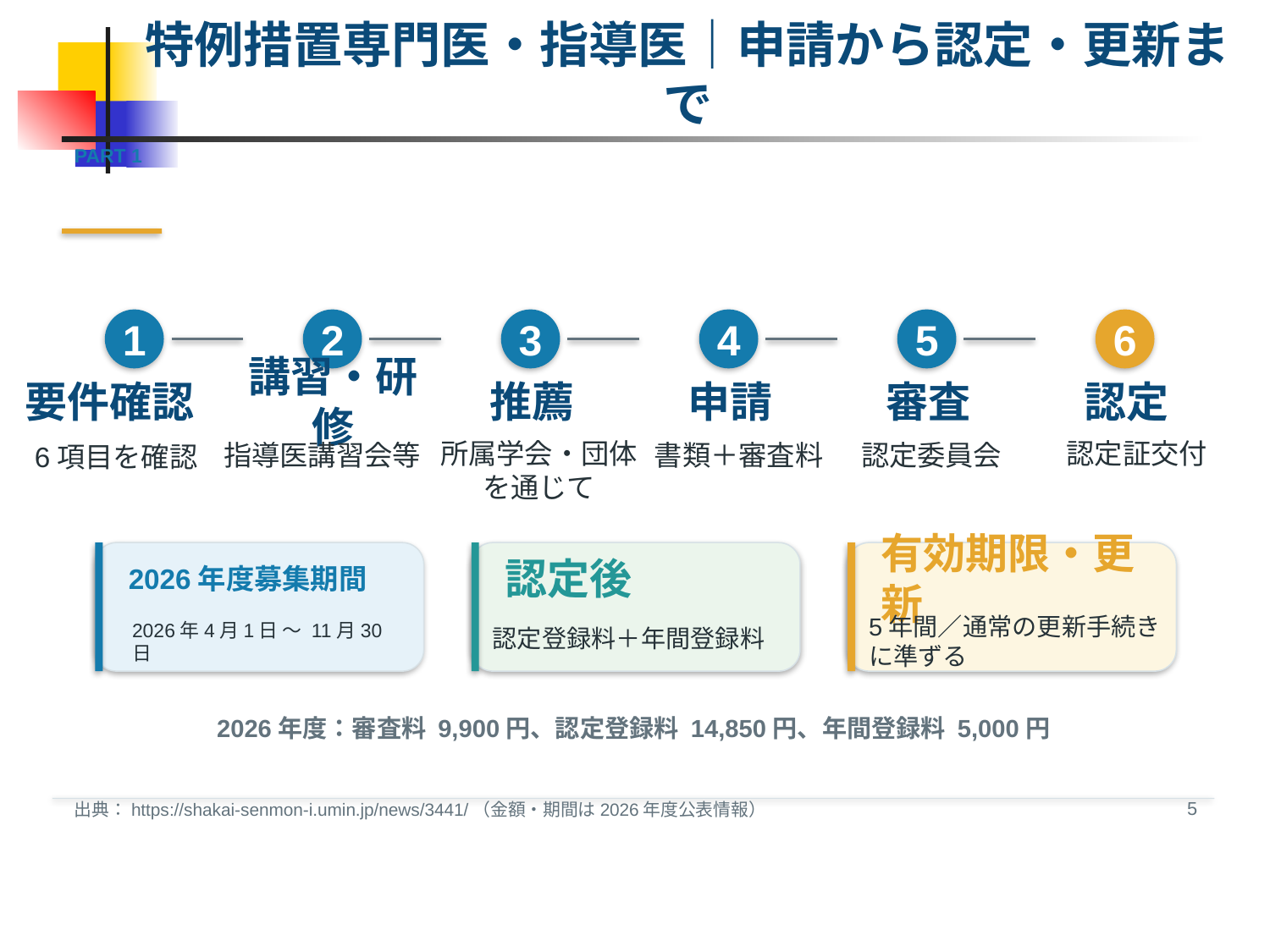

特例措置専門医・指導医｜申請から認定・更新まで
PART 1

1
2
3
4
5
6

要件確認
講習・研修
推薦
申請
審査
認定
所属学会・団体を通じて
認定証交付
指導医講習会等
書類＋審査料
認定委員会
6項目を確認

認定後
有効期限・更新
2026年度募集期間
5年間／通常の更新手続きに準ずる
2026年4月1日 ～ 11月30日
認定登録料＋年間登録料
2026年度：審査料 9,900円、認定登録料 14,850円、年間登録料 5,000円
5
出典：https://shakai-senmon-i.umin.jp/news/3441/（金額・期間は2026年度公表情報）